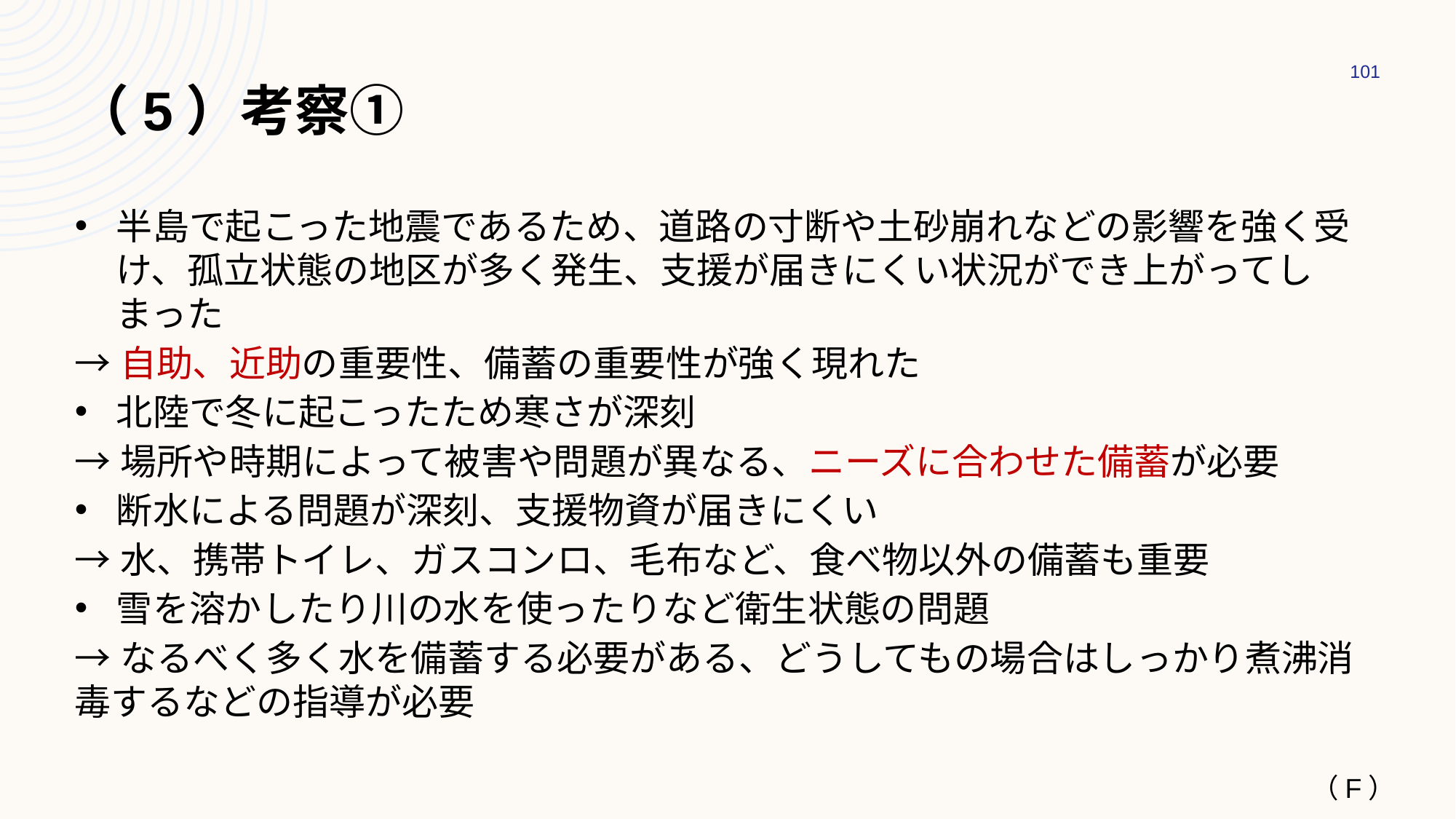

101
# （5）考察①
半島で起こった地震であるため、道路の寸断や土砂崩れなどの影響を強く受け、孤立状態の地区が多く発生、支援が届きにくい状況ができ上がってしまった
→自助、近助の重要性、備蓄の重要性が強く現れた
北陸で冬に起こったため寒さが深刻
→場所や時期によって被害や問題が異なる、ニーズに合わせた備蓄が必要
断水による問題が深刻、支援物資が届きにくい
→水、携帯トイレ、ガスコンロ、毛布など、食べ物以外の備蓄も重要
雪を溶かしたり川の水を使ったりなど衛生状態の問題
→なるべく多く水を備蓄する必要がある、どうしてもの場合はしっかり煮沸消毒するなどの指導が必要
（F）